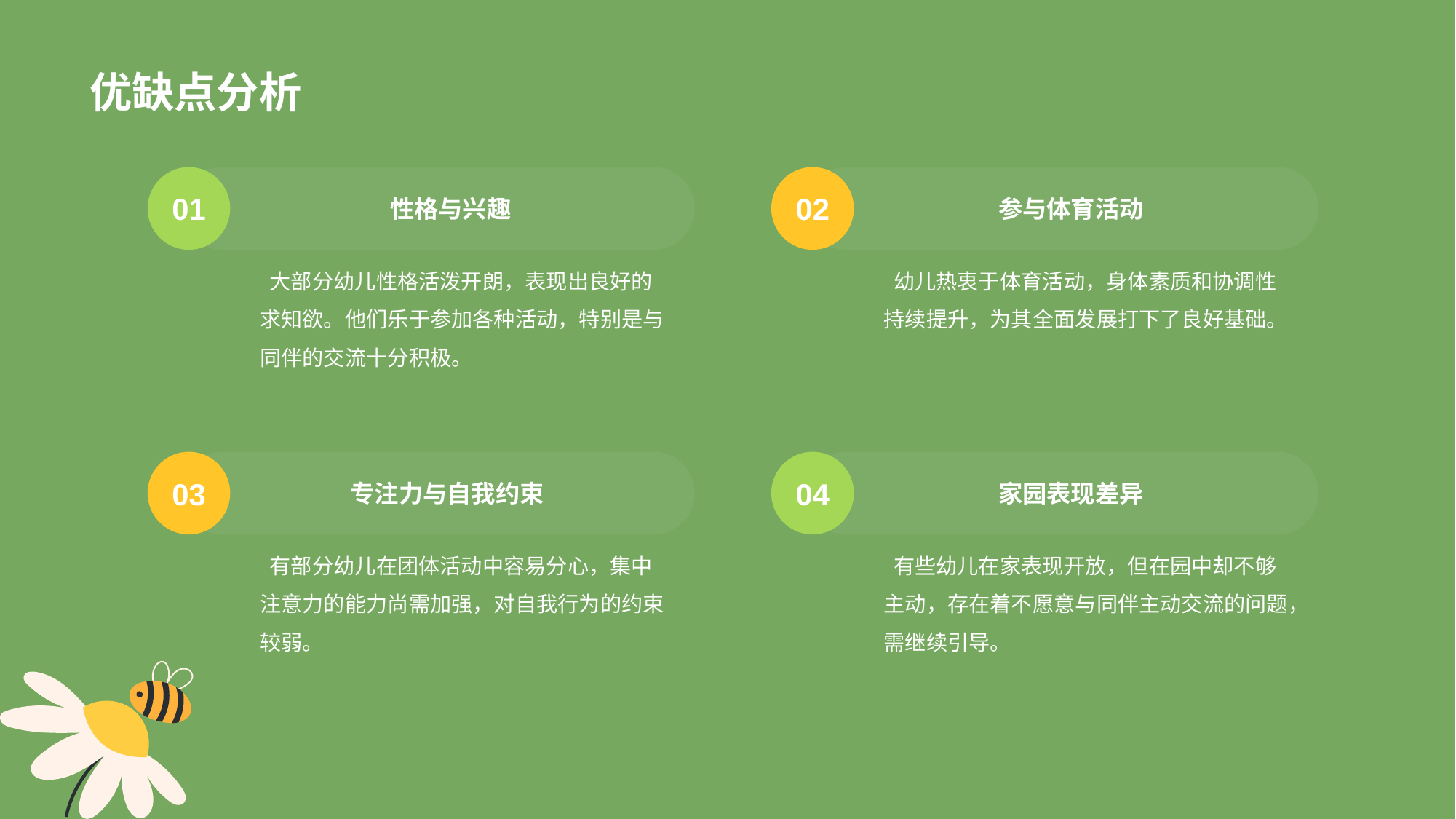

# 优缺点分析
01
   性格与兴趣
02
  参与体育活动
 大部分幼儿性格活泼开朗，表现出良好的求知欲。他们乐于参加各种活动，特别是与同伴的交流十分积极。
 幼儿热衷于体育活动，身体素质和协调性持续提升，为其全面发展打下了良好基础。
03
  专注力与自我约束
04
  家园表现差异
 有部分幼儿在团体活动中容易分心，集中注意力的能力尚需加强，对自我行为的约束较弱。
 有些幼儿在家表现开放，但在园中却不够主动，存在着不愿意与同伴主动交流的问题，需继续引导。